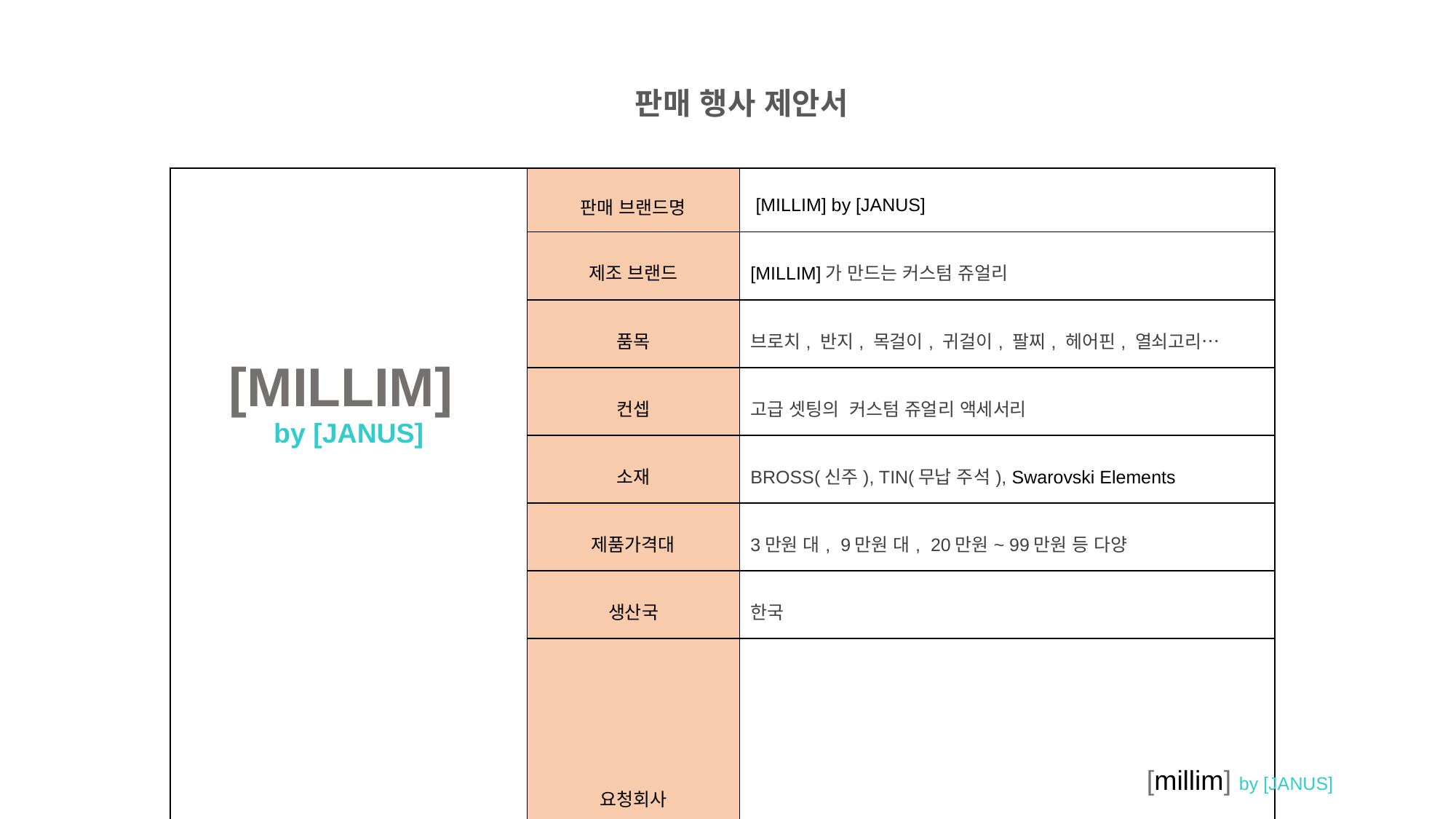

판매 행사 제안서
| [MILLIM] by [JANUS] | 판매 브랜드명 | [MILLIM] by [JANUS] |
| --- | --- | --- |
|  | 제조 브랜드 | [MILLIM]가 만드는 커스텀 쥬얼리 |
|  | 품목 | 브로치, 반지, 목걸이, 귀걸이, 팔찌, 헤어핀, 열쇠고리… |
|  | 컨셉 | 고급 셋팅의 커스텀 쥬얼리 액세서리 |
|  | 소재 | BROSS(신주), TIN(무납 주석), Swarovski Elements |
|  | 제품가격대 | 3만원 대, 9만원 대, 20만원~ 99만원 등 다양 |
|  | 생산국 | 한국 |
|  | 요청회사 |  |
[millim] by [JANUS]